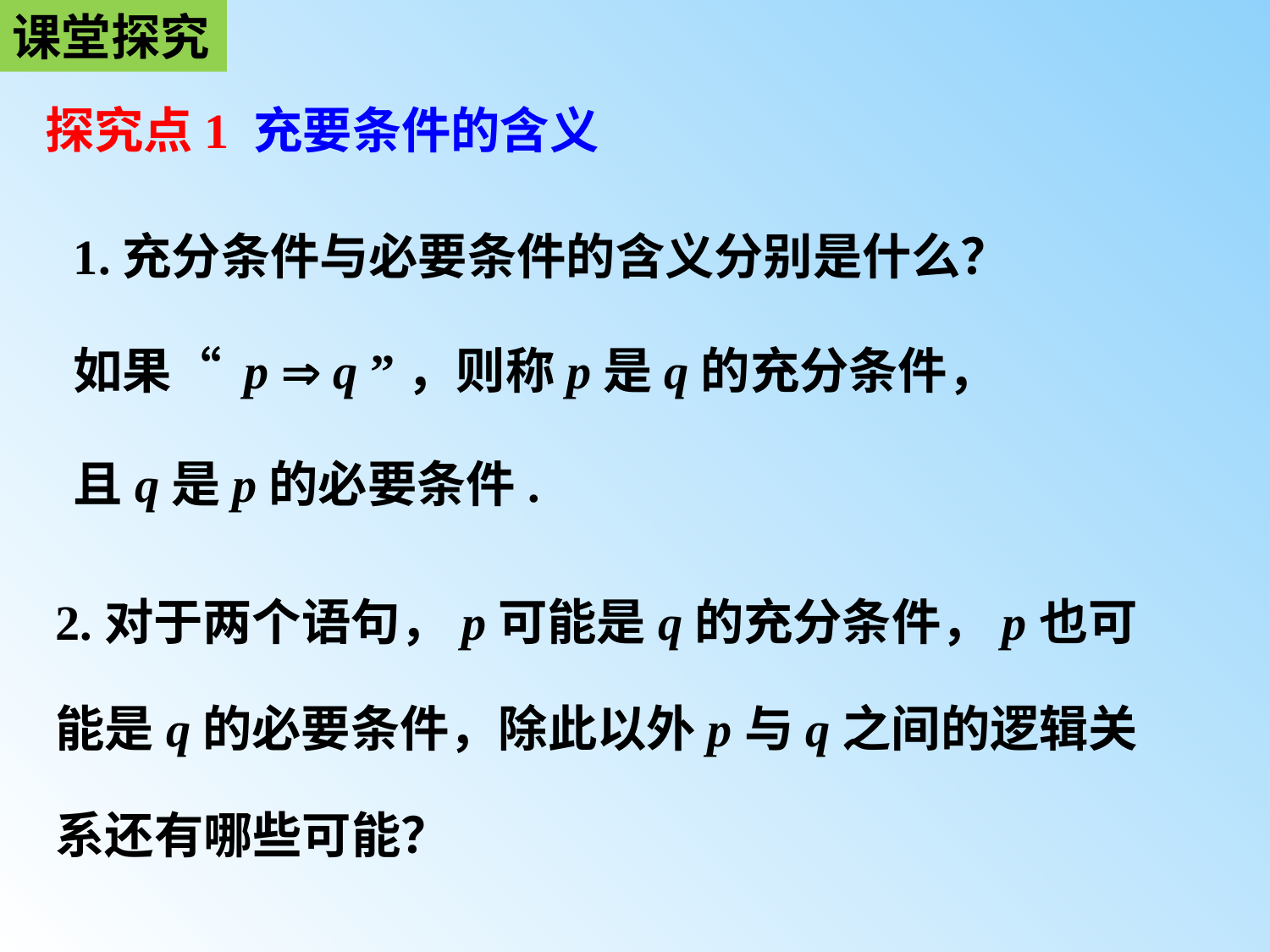

课堂探究
探究点1 充要条件的含义
1.充分条件与必要条件的含义分别是什么？
如果“ p ⇒ q ”，则称p是q的充分条件，
且q是p的必要条件.
2.对于两个语句，p可能是q的充分条件，p也可能是q的必要条件，除此以外p与q之间的逻辑关系还有哪些可能？